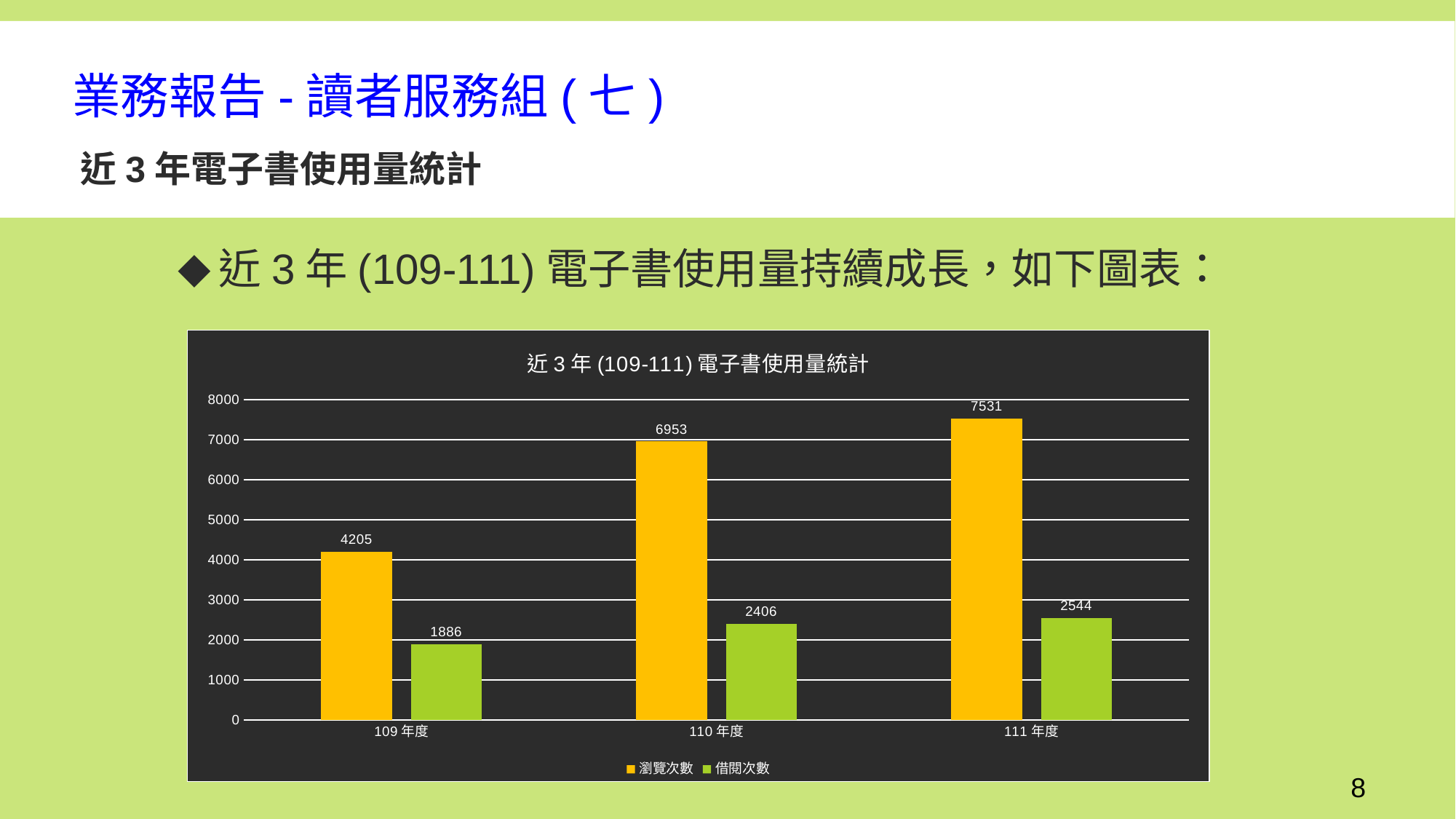

# 業務報告-讀者服務組(七)
近3年電子書使用量統計
◆近3年(109-111)電子書使用量持續成長，如下圖表：

### Chart: 近3年(109-111)電子書使用量統計

| Category | 瀏覽次數 | 借閱次數 |
|---|---|---|
| 109年度 | 4205.0 | 1886.0 |
| 110年度 | 6953.0 | 2406.0 |
| 111年度 | 7531.0 | 2544.0 |
8